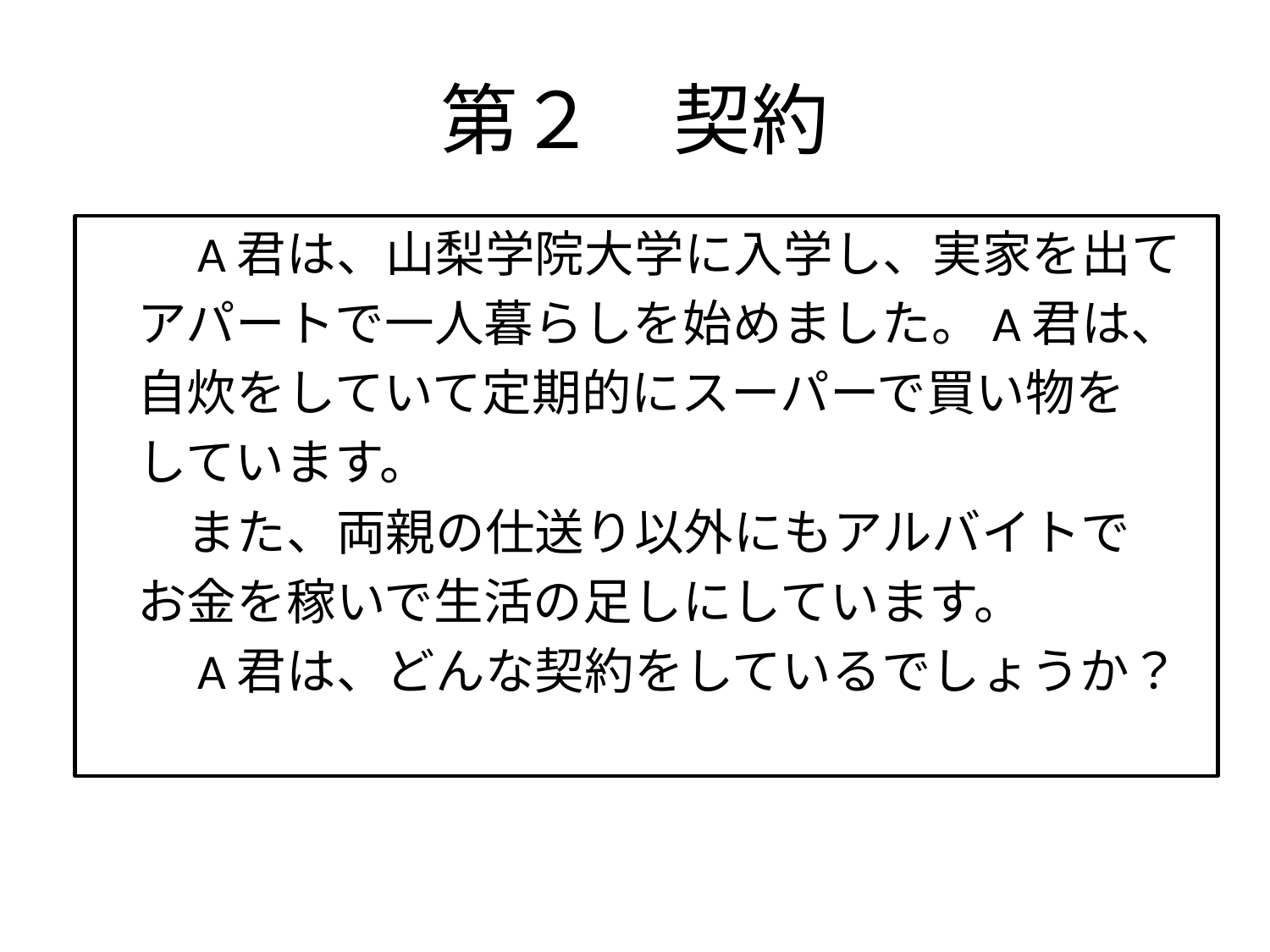

# 第２　契約
　　A君は、山梨学院大学に入学し、実家を出て
　アパートで一人暮らしを始めました。A君は、
　自炊をしていて定期的にスーパーで買い物を
　しています。
　　また、両親の仕送り以外にもアルバイトで
　お金を稼いで生活の足しにしています。
　　A君は、どんな契約をしているでしょうか？